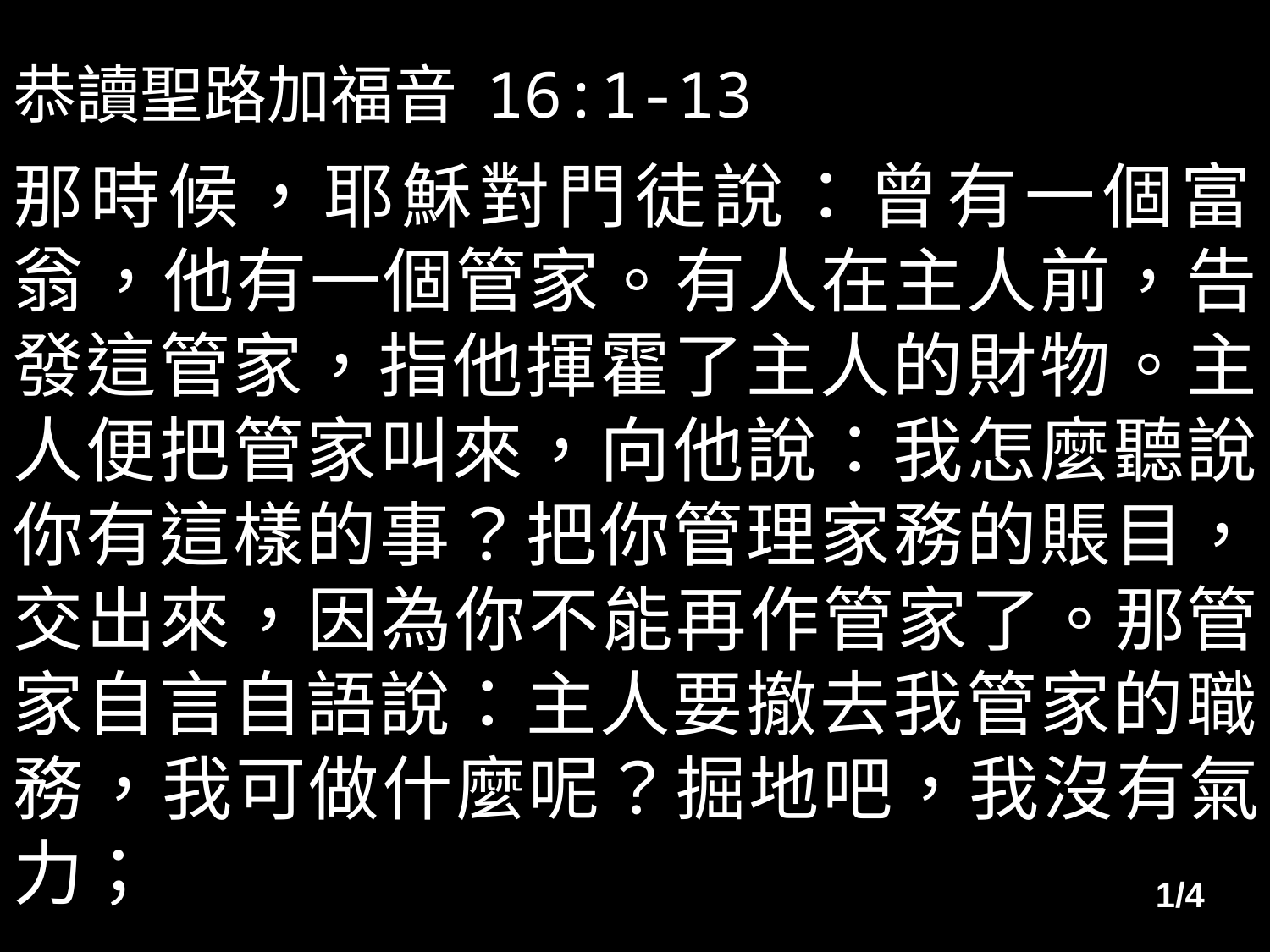

恭讀聖路加福音 16:1-13
那時候，耶穌對門徒說：曾有一個富翁，他有一個管家。有人在主人前，告發這管家，指他揮霍了主人的財物。主人便把管家叫來，向他說：我怎麼聽說你有這樣的事？把你管理家務的賬目，交出來，因為你不能再作管家了。那管家自言自語說：主人要撤去我管家的職務，我可做什麼呢？掘地吧，我沒有氣力；
1/4